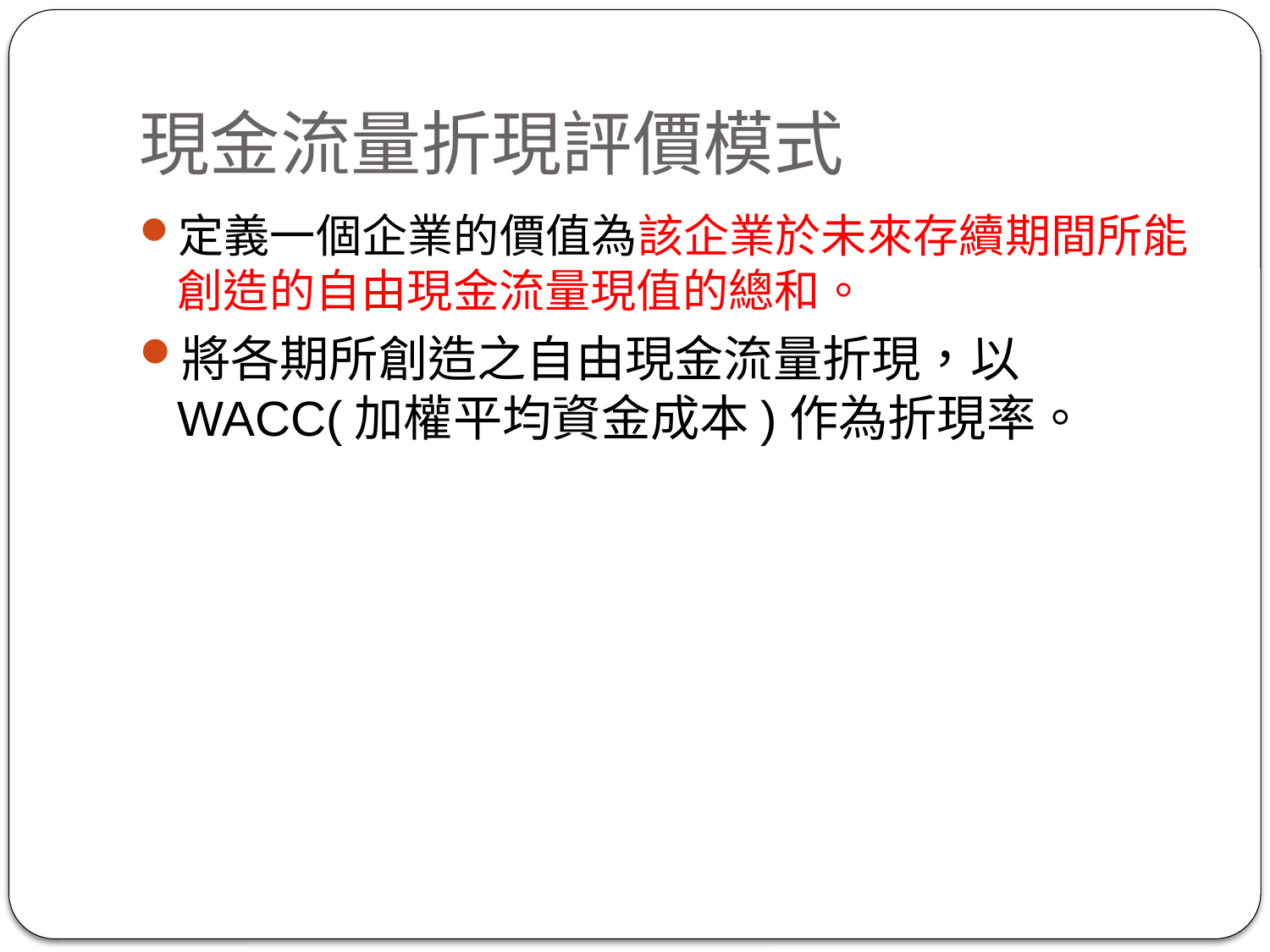

# 現金流量折現評價模式
定義一個企業的價值為該企業於未來存續期間所能創造的自由現金流量現值的總和。
將各期所創造之自由現金流量折現，以WACC(加權平均資金成本)作為折現率。